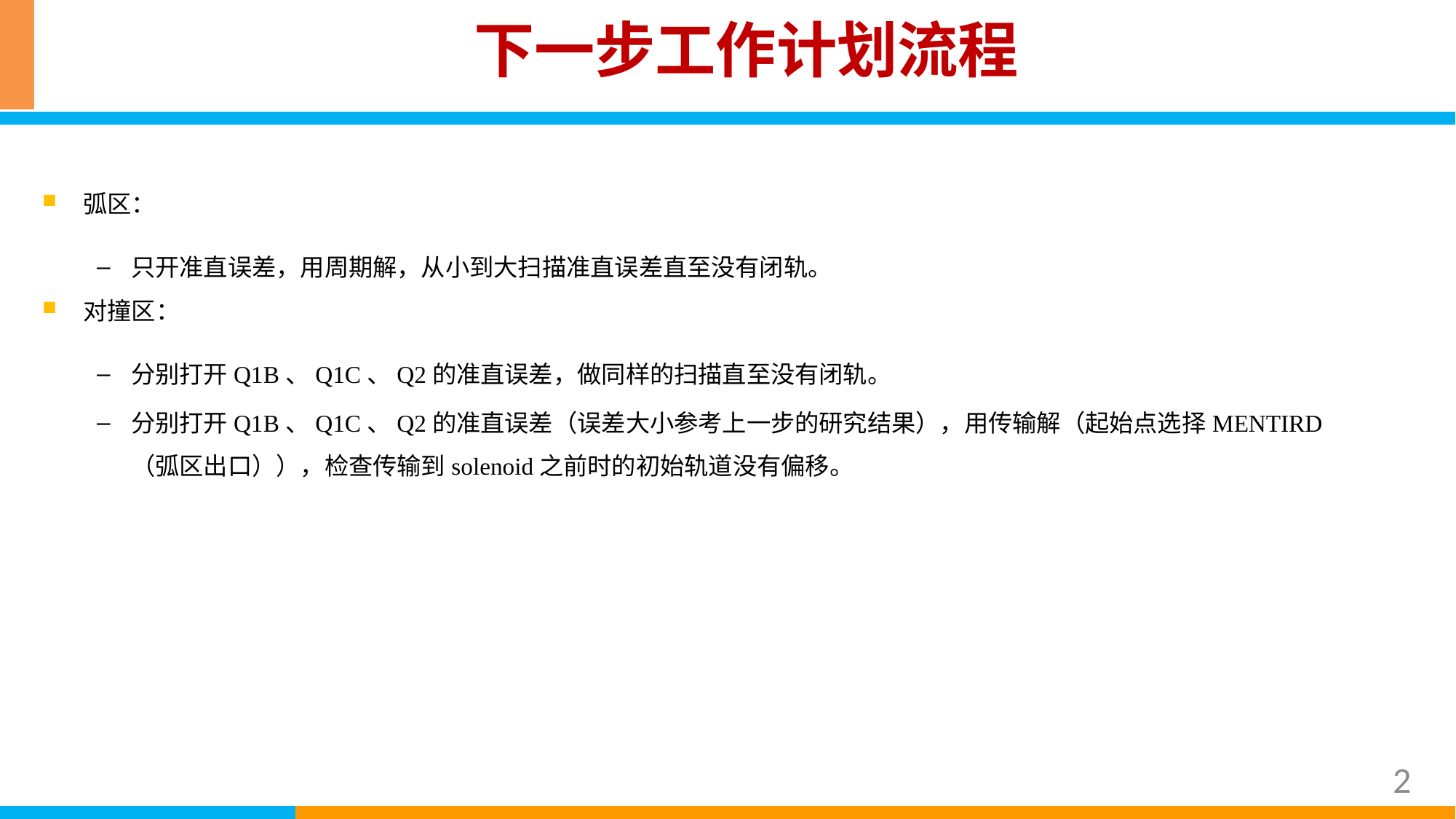

下一步工作计划流程
弧区：
只开准直误差，用周期解，从小到大扫描准直误差直至没有闭轨。
对撞区：
分别打开Q1B、Q1C、Q2的准直误差，做同样的扫描直至没有闭轨。
分别打开Q1B、Q1C、Q2的准直误差（误差大小参考上一步的研究结果），用传输解（起始点选择MENTIRD （弧区出口）），检查传输到solenoid之前时的初始轨道没有偏移。

2